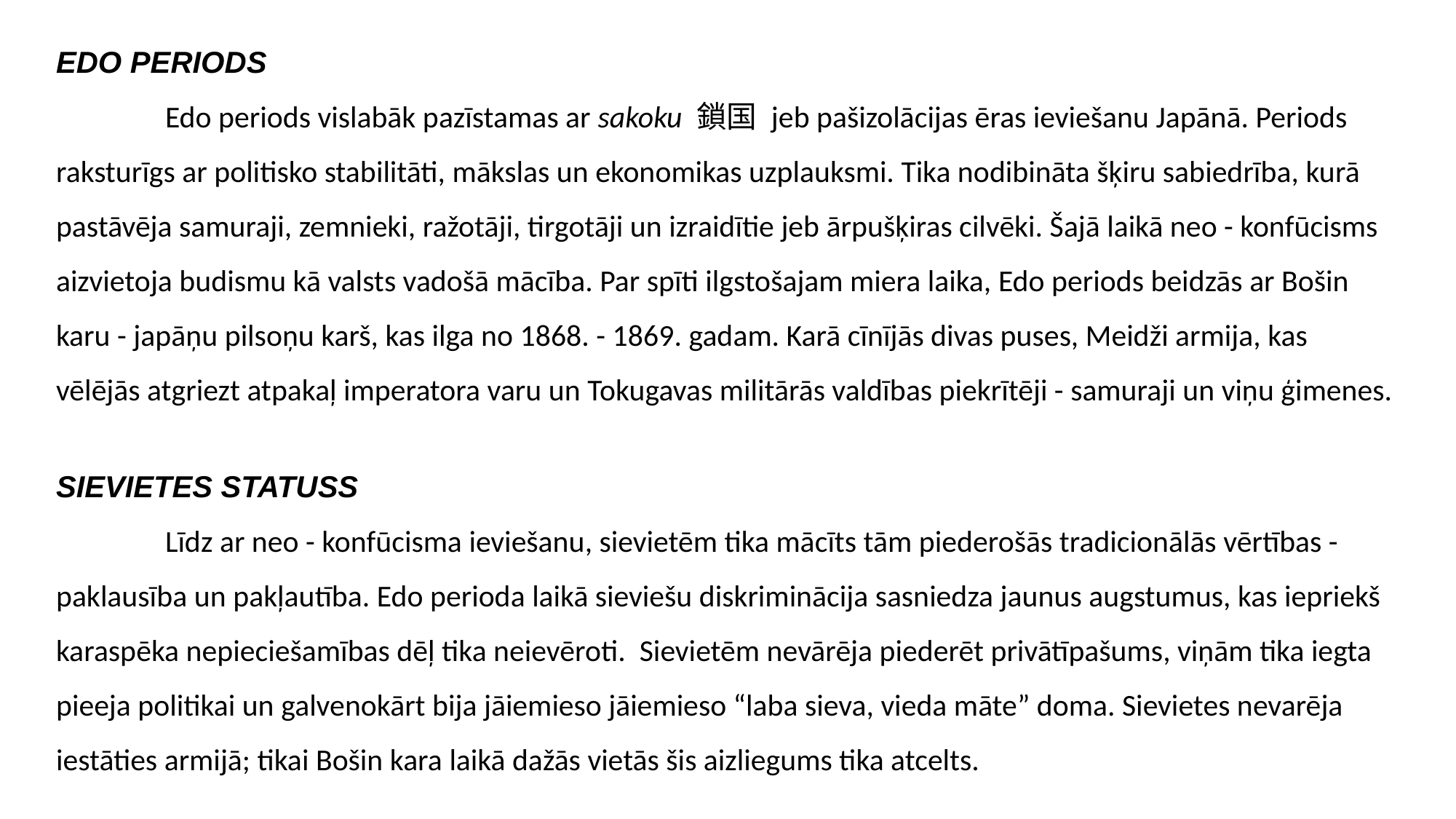

EDO PERIODS
	Edo periods vislabāk pazīstamas ar sakoku 鎖国 jeb pašizolācijas ēras ieviešanu Japānā. Periods raksturīgs ar politisko stabilitāti, mākslas un ekonomikas uzplauksmi. Tika nodibināta šķiru sabiedrība, kurā pastāvēja samuraji, zemnieki, ražotāji, tirgotāji un izraidītie jeb ārpušķiras cilvēki. Šajā laikā neo - konfūcisms aizvietoja budismu kā valsts vadošā mācība. Par spīti ilgstošajam miera laika, Edo periods beidzās ar Bošin karu - japāņu pilsoņu karš, kas ilga no 1868. - 1869. gadam. Karā cīnījās divas puses, Meidži armija, kas vēlējās atgriezt atpakaļ imperatora varu un Tokugavas militārās valdības piekrītēji - samuraji un viņu ģimenes.
SIEVIETES STATUSS
	Līdz ar neo - konfūcisma ieviešanu, sievietēm tika mācīts tām piederošās tradicionālās vērtības - paklausība un pakļautība. Edo perioda laikā sieviešu diskriminācija sasniedza jaunus augstumus, kas iepriekš karaspēka nepieciešamības dēļ tika neievēroti.  Sievietēm nevārēja piederēt privātīpašums, viņām tika iegta pieeja politikai un galvenokārt bija jāiemieso jāiemieso “laba sieva, vieda māte” doma. Sievietes nevarēja iestāties armijā; tikai Bošin kara laikā dažās vietās šis aizliegums tika atcelts.